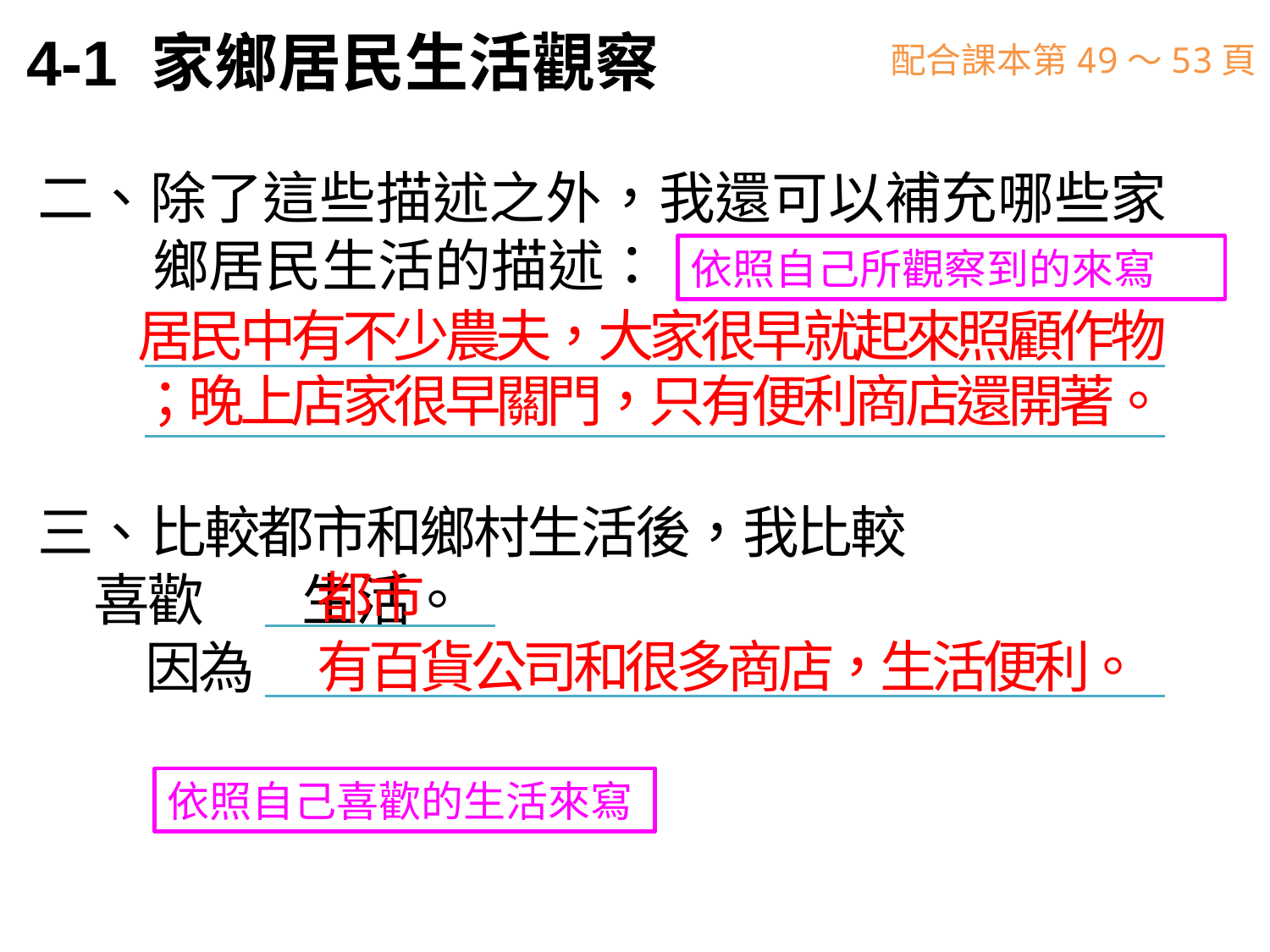

4-1 家鄉居民生活觀察
配合課本第49～53頁
二、除了這些描述之外，我還可以補充哪些家鄉居民生活的描述：

三、比較都市和鄉村生活後，我比較
    喜歡          生活。
　　因為
依照自己所觀察到的來寫
居民中有不少農夫，大家很早就起來照顧作物
；晚上店家很早關門，只有便利商店還開著。
都市
有百貨公司和很多商店，生活便利。
依照自己喜歡的生活來寫